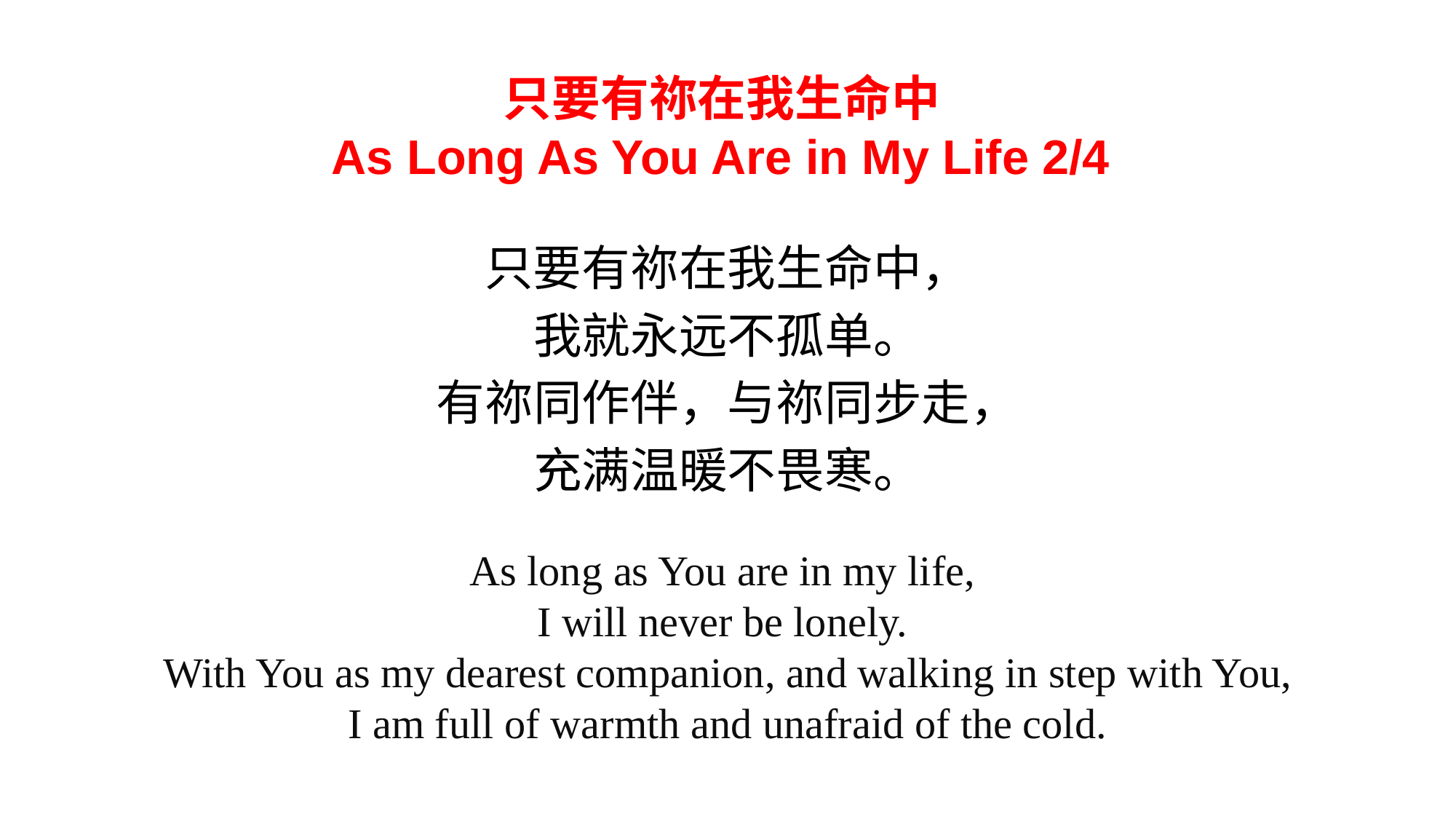

只要有祢在我生命中
As Long As You Are in My Life 2/4
只要有祢在我生命中，
我就永远不孤单。
有祢同作伴，与祢同步走，
充满温暖不畏寒。

As long as You are in my life,
I will never be lonely.
With You as my dearest companion, and walking in step with You,
I am full of warmth and unafraid of the cold.